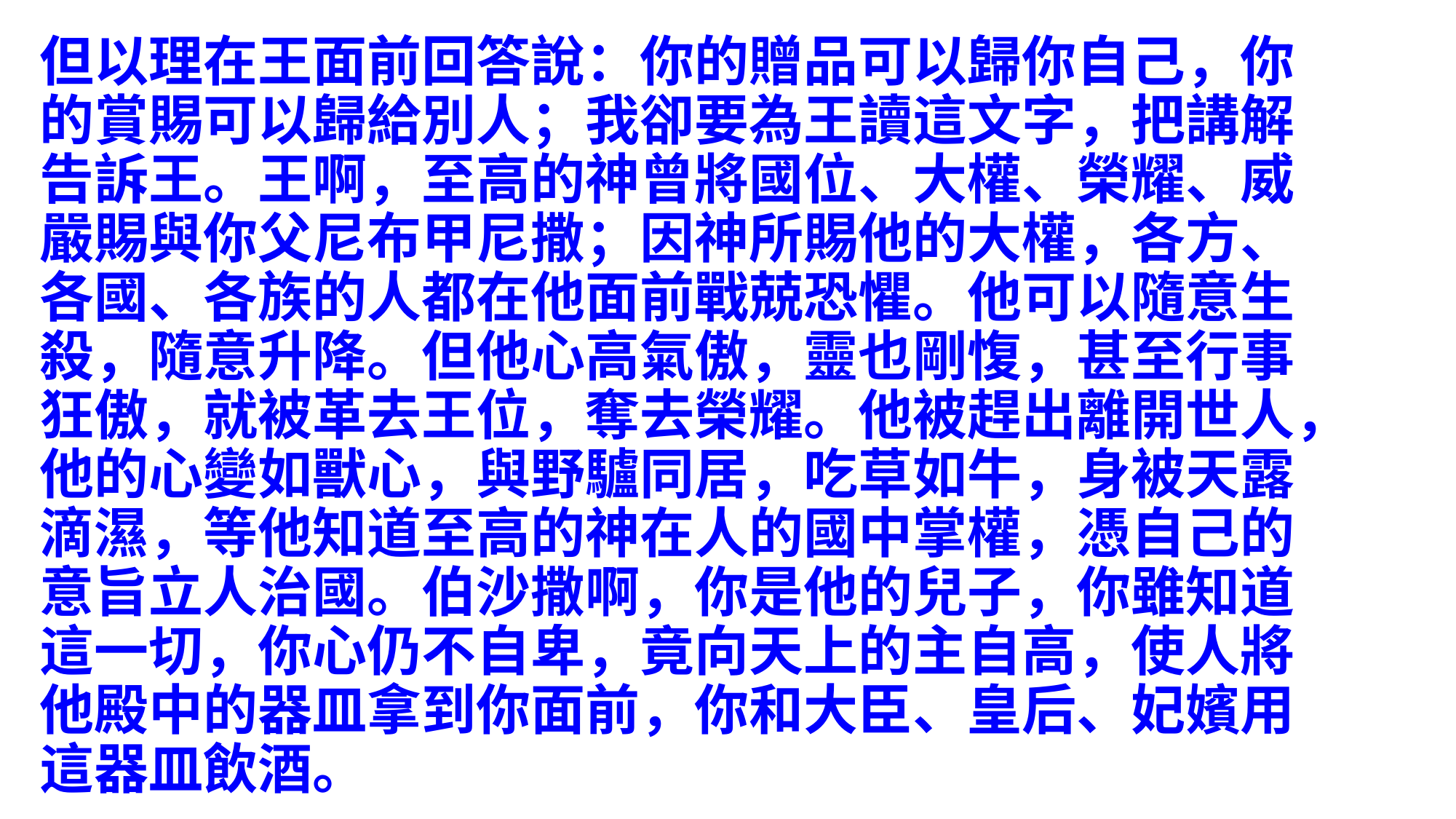

但以理在王面前回答說：你的贈品可以歸你自己，你的賞賜可以歸給別人；我卻要為王讀這文字，把講解告訴王。王啊，至高的神曾將國位、大權、榮耀、威嚴賜與你父尼布甲尼撒；因神所賜他的大權，各方、各國、各族的人都在他面前戰兢恐懼。他可以隨意生殺，隨意升降。但他心高氣傲，靈也剛愎，甚至行事狂傲，就被革去王位，奪去榮耀。他被趕出離開世人，他的心變如獸心，與野驢同居，吃草如牛，身被天露滴濕，等他知道至高的神在人的國中掌權，憑自己的意旨立人治國。伯沙撒啊，你是他的兒子，你雖知道這一切，你心仍不自卑，竟向天上的主自高，使人將他殿中的器皿拿到你面前，你和大臣、皇后、妃嬪用這器皿飲酒。